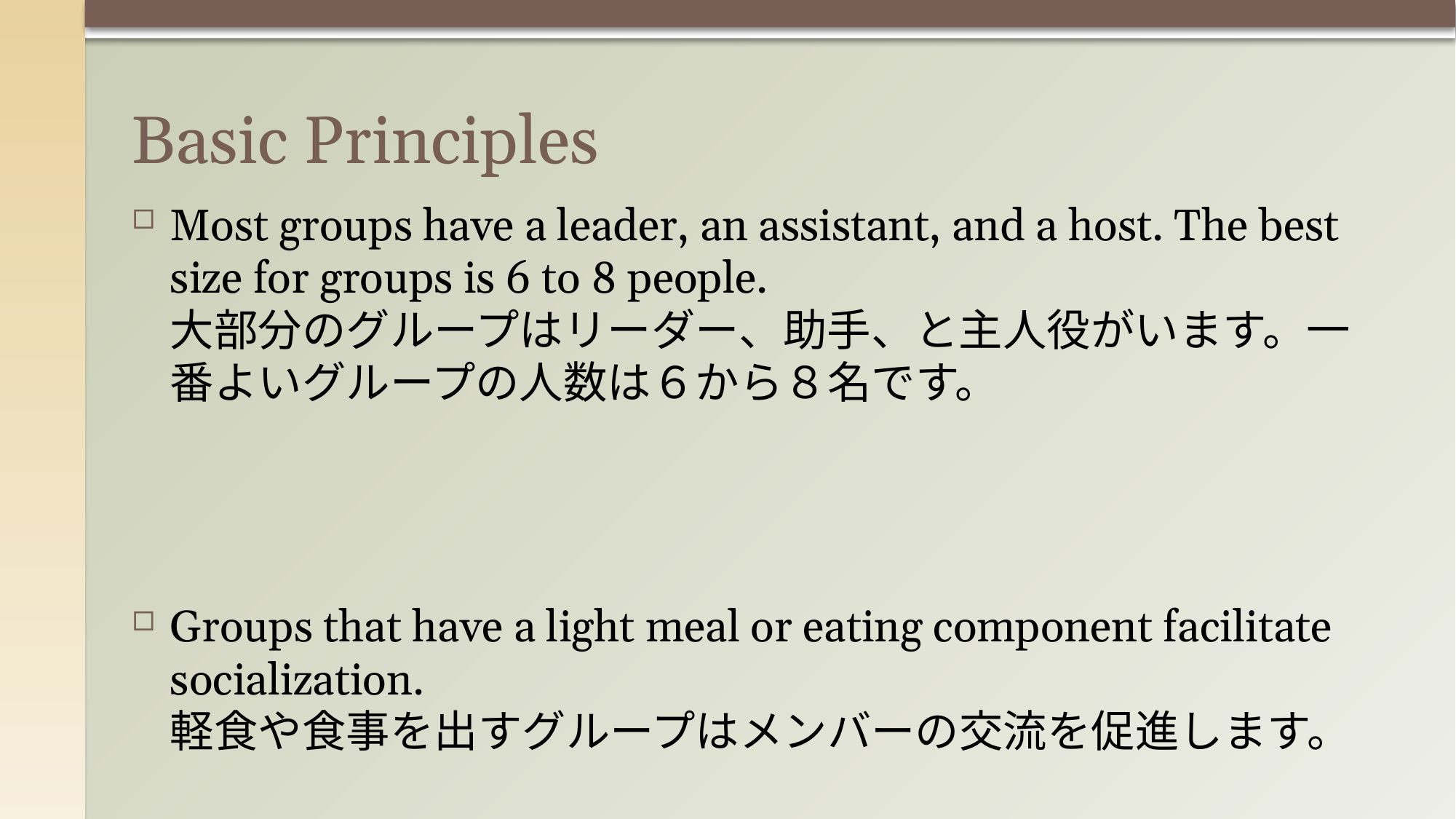

# Basic Principles
Most groups have a leader, an assistant, and a host. The best size for groups is 6 to 8 people.
大部分のグループはリーダー、助手、と主人役がいます。一番よいグループの人数は６から８名です。

Groups that have a light meal or eating component facilitate socialization.
軽食や食事を出すグループはメンバーの交流を促進します。